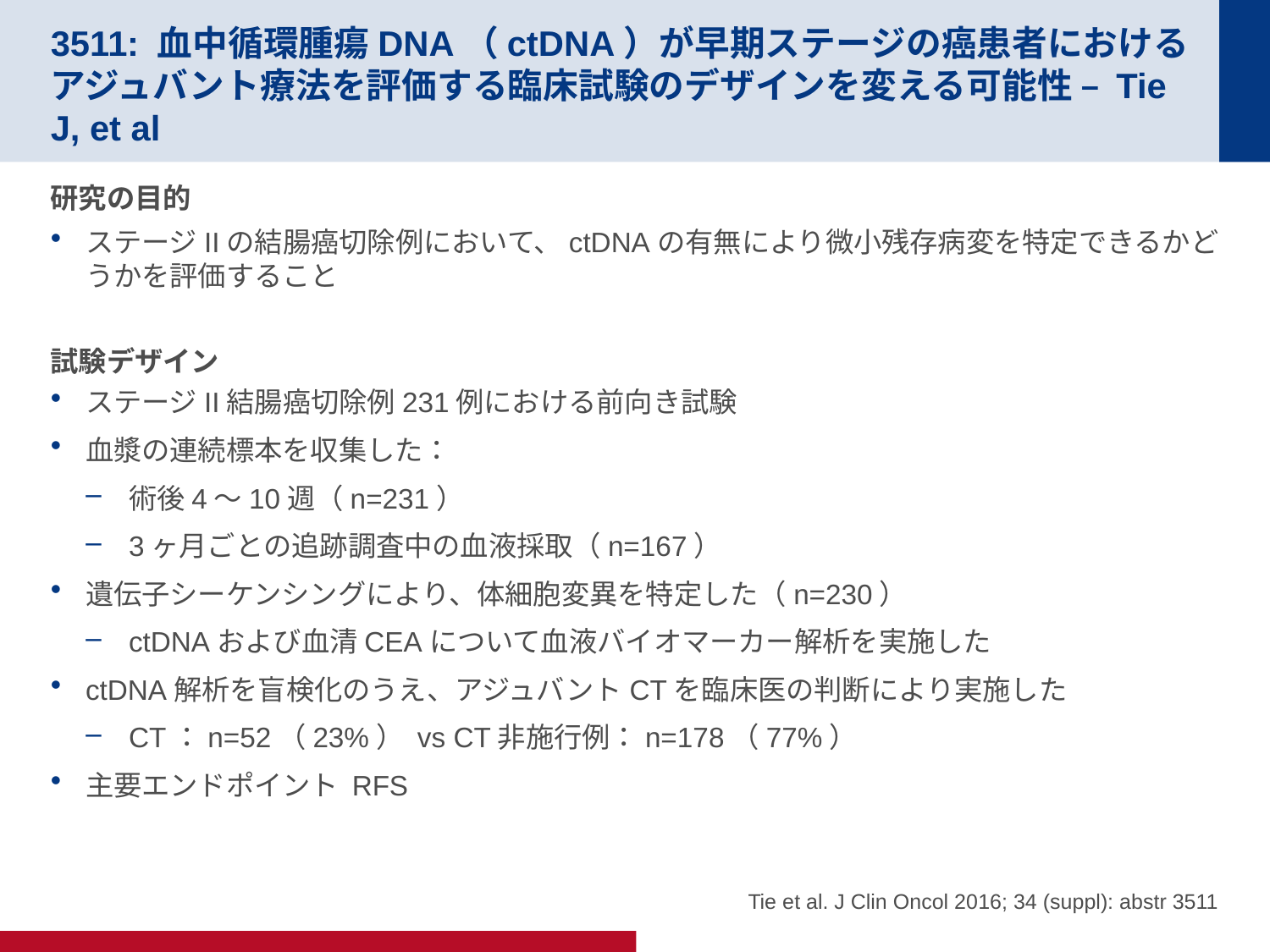

# 3511: 血中循環腫瘍DNA（ctDNA）が早期ステージの癌患者におけるアジュバント療法を評価する臨床試験のデザインを変える可能性 – Tie J, et al
研究の目的
ステージIIの結腸癌切除例において、ctDNAの有無により微小残存病変を特定できるかどうかを評価すること

試験デザイン
ステージII結腸癌切除例231例における前向き試験
血漿の連続標本を収集した：
術後4～10週（n=231）
3ヶ月ごとの追跡調査中の血液採取（n=167）
遺伝子シーケンシングにより、体細胞変異を特定した（n=230）
ctDNAおよび血清CEAについて血液バイオマーカー解析を実施した
ctDNA解析を盲検化のうえ、アジュバントCTを臨床医の判断により実施した
CT：n=52（23%） vs CT非施行例：n=178（77%）
主要エンドポイント RFS
Tie et al. J Clin Oncol 2016; 34 (suppl): abstr 3511